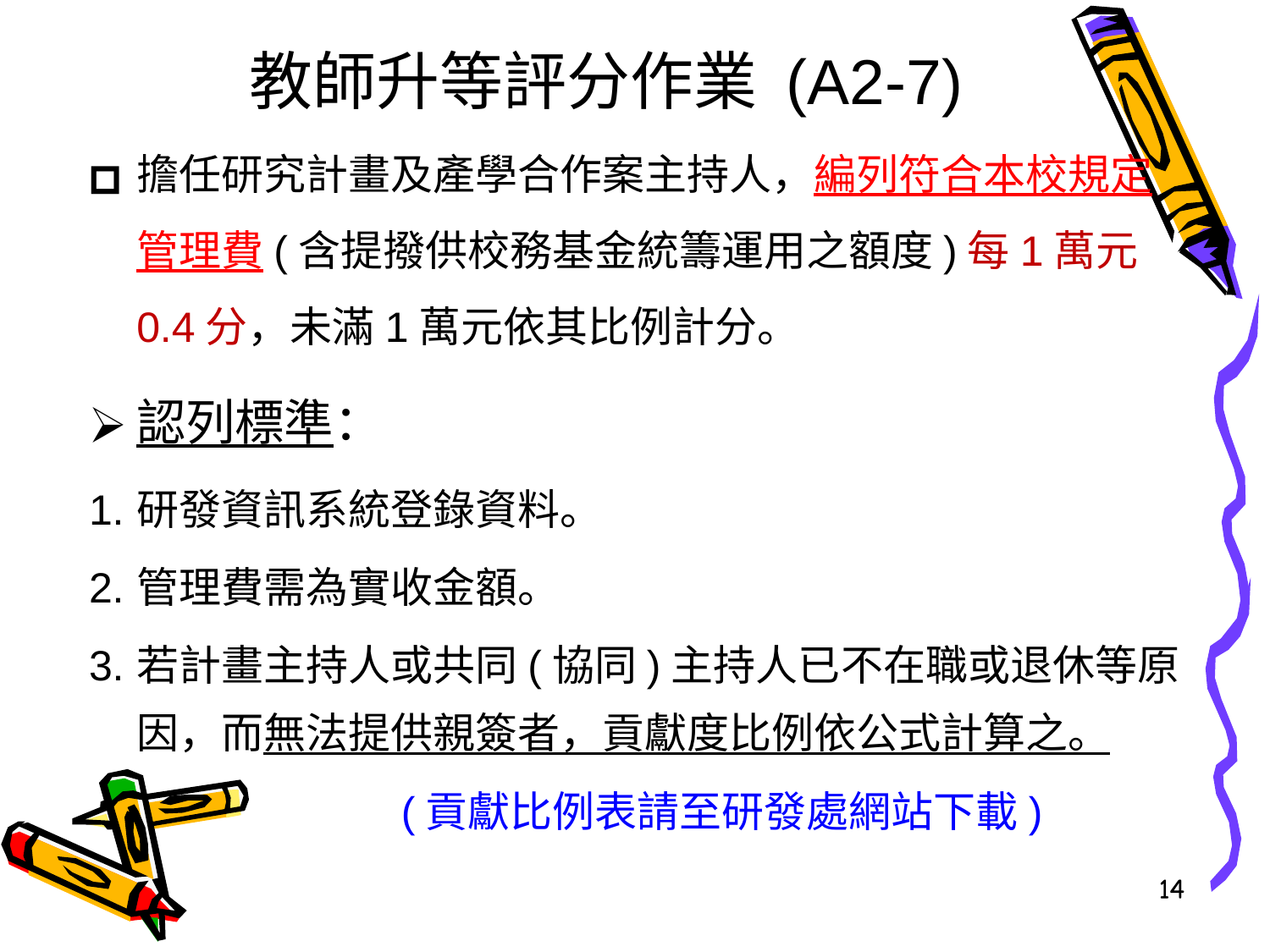

教師升等評分作業 (A2-7)
擔任研究計畫及產學合作案主持人，編列符合本校規定管理費(含提撥供校務基金統籌運用之額度)每1萬元0.4分，未滿1萬元依其比例計分。
認列標準：
研發資訊系統登錄資料。
管理費需為實收金額。
若計畫主持人或共同(協同)主持人已不在職或退休等原因，而無法提供親簽者，貢獻度比例依公式計算之。
                     (貢獻比例表請至研發處網站下載)

14